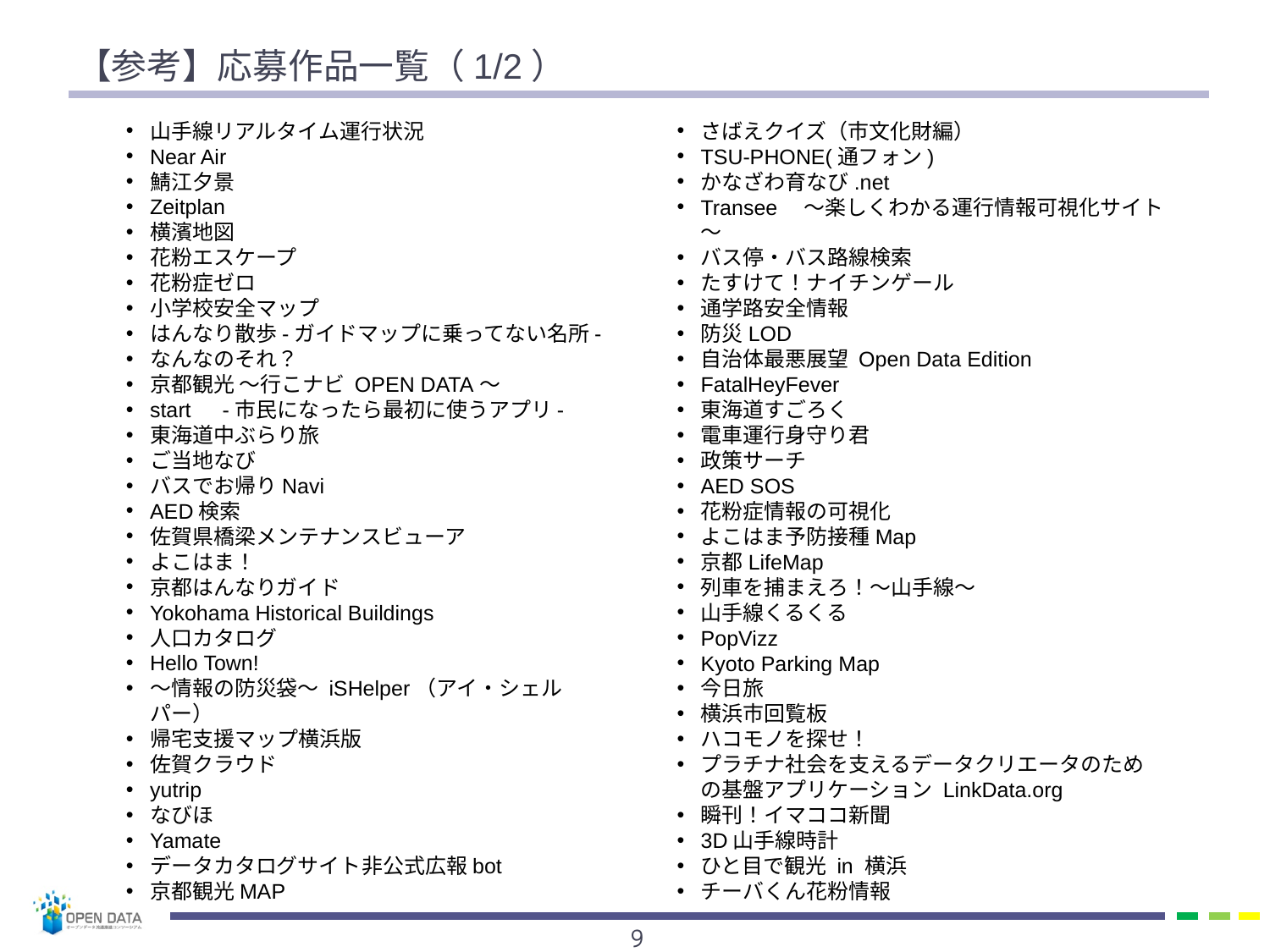

# 【参考】応募作品一覧（1/2）
山手線リアルタイム運行状況
Near Air
鯖江夕景
Zeitplan
横濱地図
花粉エスケープ
花粉症ゼロ
小学校安全マップ
はんなり散歩-ガイドマップに乗ってない名所-
なんなのそれ？
京都観光 ～行こナビ OPEN DATA～
start　-市民になったら最初に使うアプリ-
東海道中ぶらり旅
ご当地なび
バスでお帰りNavi
AED検索
佐賀県橋梁メンテナンスビューア
よこはま！
京都はんなりガイド
Yokohama Historical Buildings
人口カタログ
Hello Town!
～情報の防災袋～ iSHelper（アイ・シェルパー）
帰宅支援マップ横浜版
佐賀クラウド
yutrip
なびほ
Yamate
データカタログサイト非公式広報bot
京都観光MAP

さばえクイズ（市文化財編）
TSU-PHONE(通フォン)
かなざわ育なび.net
Transee　～楽しくわかる運行情報可視化サイト～
バス停・バス路線検索
たすけて！ナイチンゲール
通学路安全情報
防災LOD
自治体最悪展望 Open Data Edition
FatalHeyFever
東海道すごろく
電車運行身守り君
政策サーチ
AED SOS
花粉症情報の可視化
よこはま予防接種Map
京都LifeMap
列車を捕まえろ！～山手線～
山手線くるくる
PopVizz
Kyoto Parking Map
今日旅
横浜市回覧板
ハコモノを探せ！
プラチナ社会を支えるデータクリエータのための基盤アプリケーション LinkData.org
瞬刊！イマココ新聞
3D山手線時計
ひと目で観光 in 横浜
チーバくん花粉情報
9